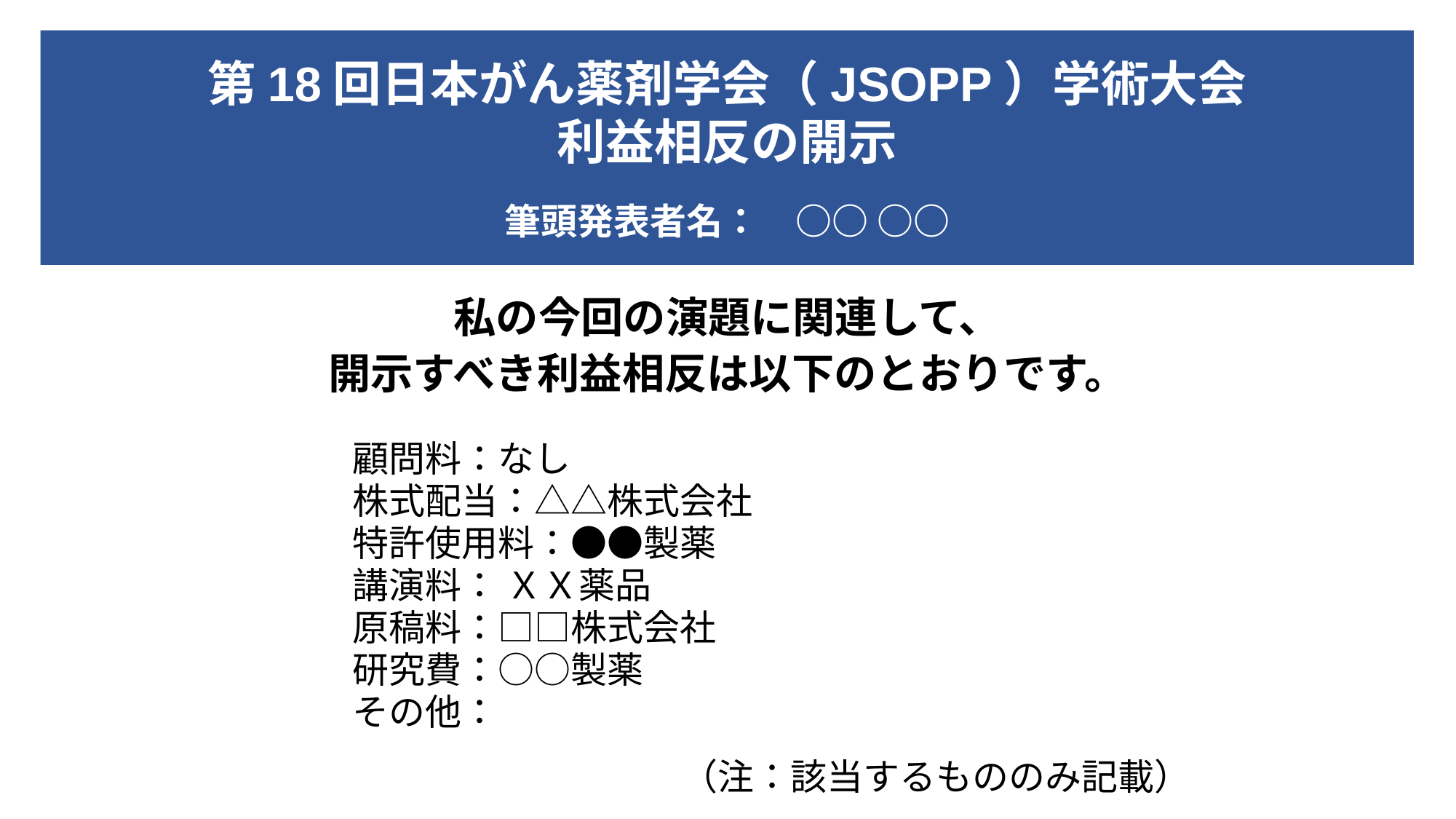

第18回日本がん薬剤学会（JSOPP）学術大会
利益相反の開示
　
筆頭発表者名：　○○ ○○
私の今回の演題に関連して、
開示すべき利益相反は以下のとおりです。

　　顧問料：なし
　　株式配当：△△株式会社
　　特許使用料：●●製薬
　　講演料： ＸＸ薬品
　　原稿料：□□株式会社
　　研究費：○○製薬
　　その他：

（注：該当するもののみ記載）